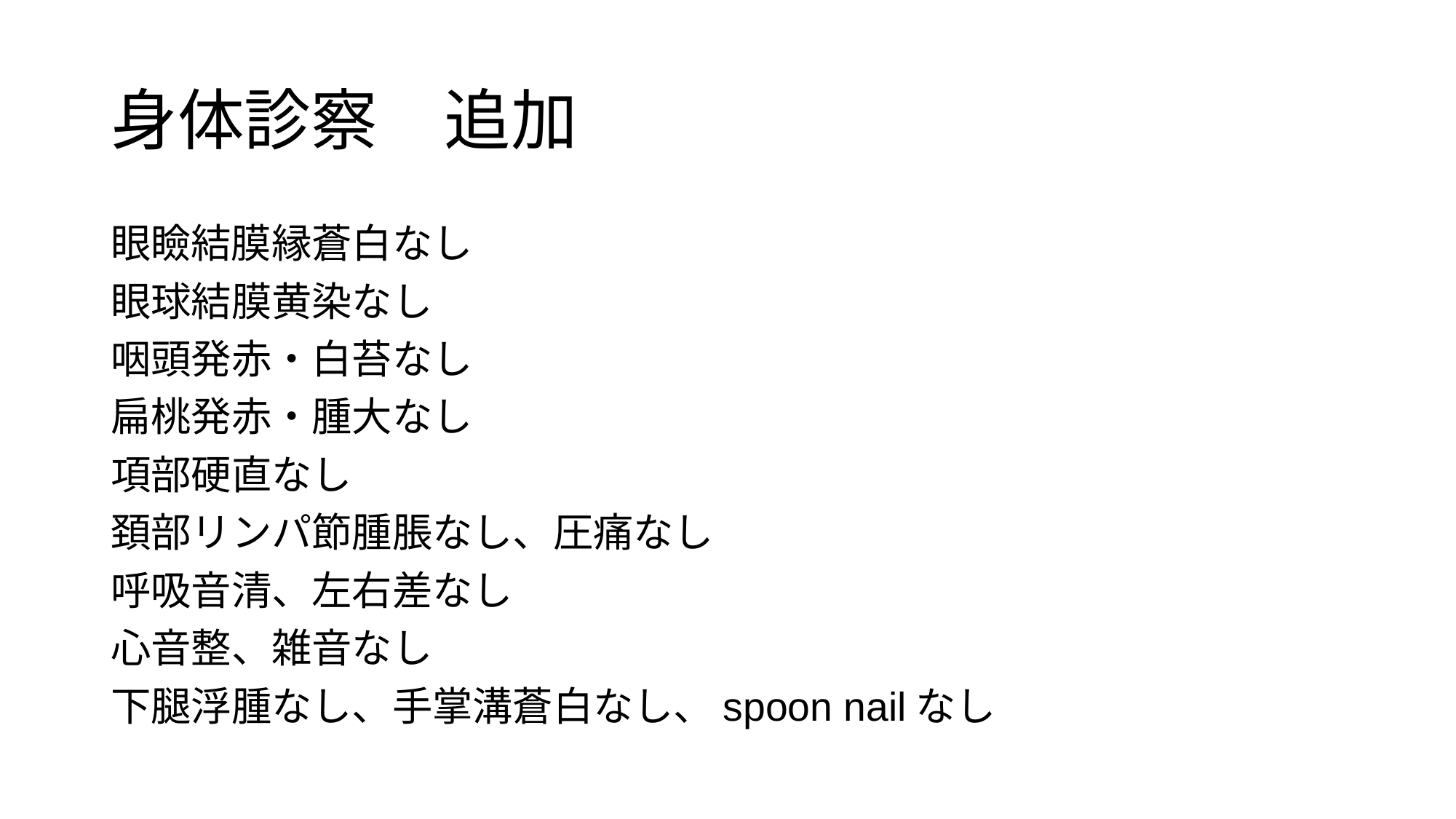

# 身体診察　追加
眼瞼結膜縁蒼白なし
眼球結膜黄染なし
咽頭発赤・白苔なし
扁桃発赤・腫大なし
項部硬直なし
頚部リンパ節腫脹なし、圧痛なし
呼吸音清、左右差なし
心音整、雑音なし
下腿浮腫なし、手掌溝蒼白なし、spoon nailなし